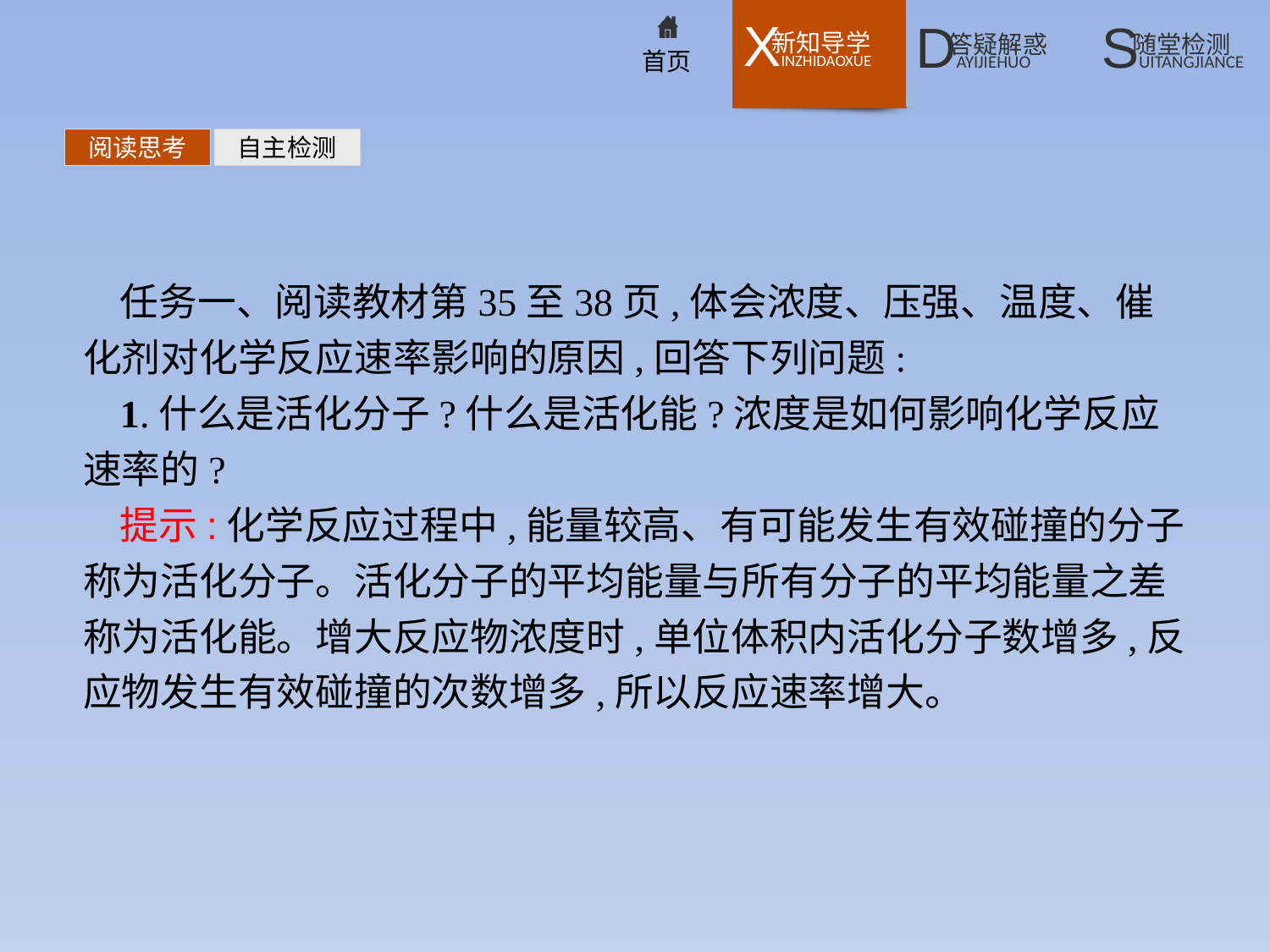

阅读思考
自主检测
任务一、阅读教材第35至38页,体会浓度、压强、温度、催化剂对化学反应速率影响的原因,回答下列问题:
1.什么是活化分子?什么是活化能?浓度是如何影响化学反应速率的?
提示:化学反应过程中,能量较高、有可能发生有效碰撞的分子称为活化分子。活化分子的平均能量与所有分子的平均能量之差称为活化能。增大反应物浓度时,单位体积内活化分子数增多,反应物发生有效碰撞的次数增多,所以反应速率增大。